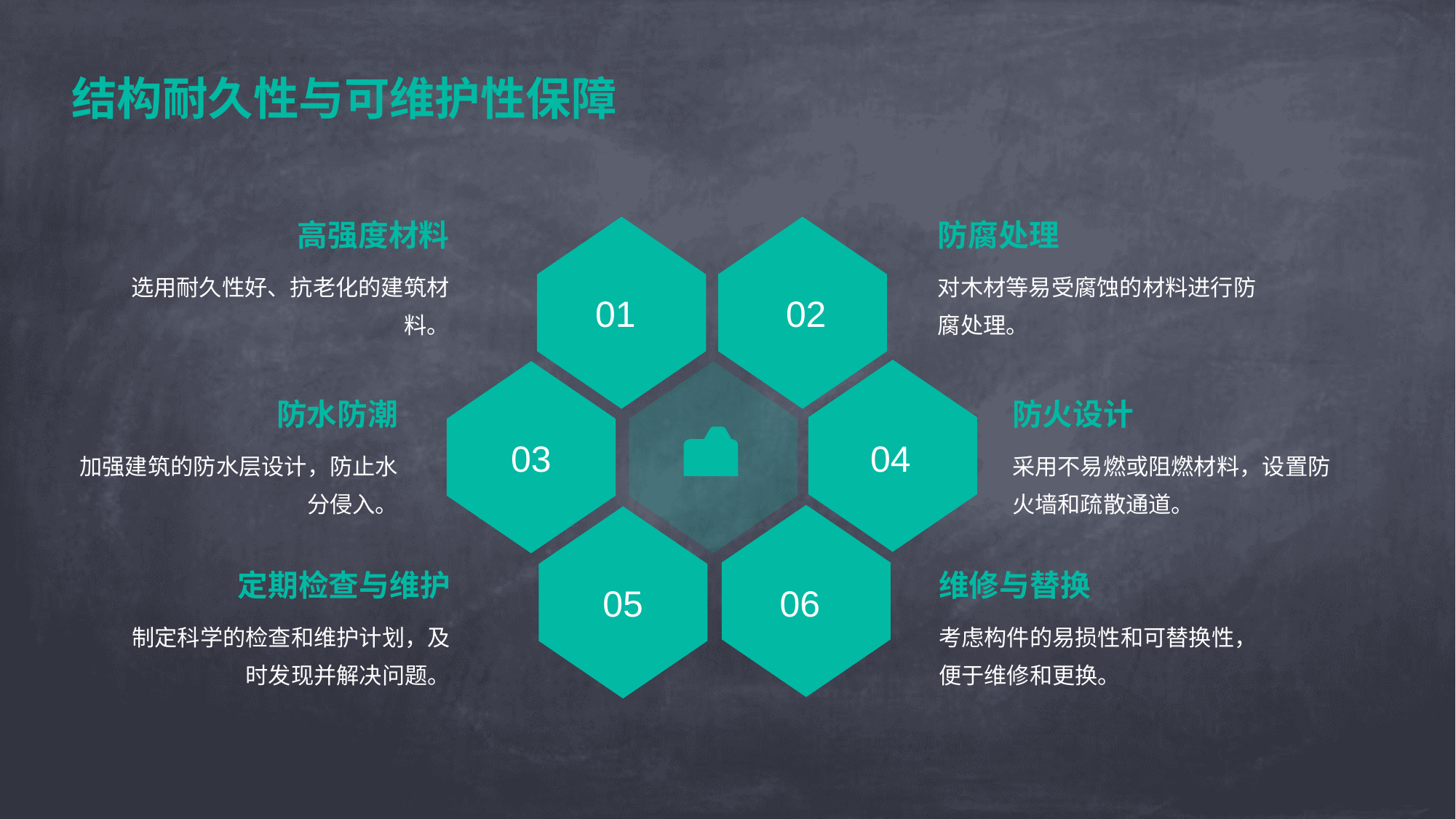

结构耐久性与可维护性保障
高强度材料
防腐处理

选用耐久性好、抗老化的建筑材料。
对木材等易受腐蚀的材料进行防腐处理。
01
02

防水防潮
防火设计

03
04
加强建筑的防水层设计，防止水分侵入。
采用不易燃或阻燃材料，设置防火墙和疏散通道。

定期检查与维护
维修与替换
05
06
制定科学的检查和维护计划，及时发现并解决问题。
考虑构件的易损性和可替换性，便于维修和更换。